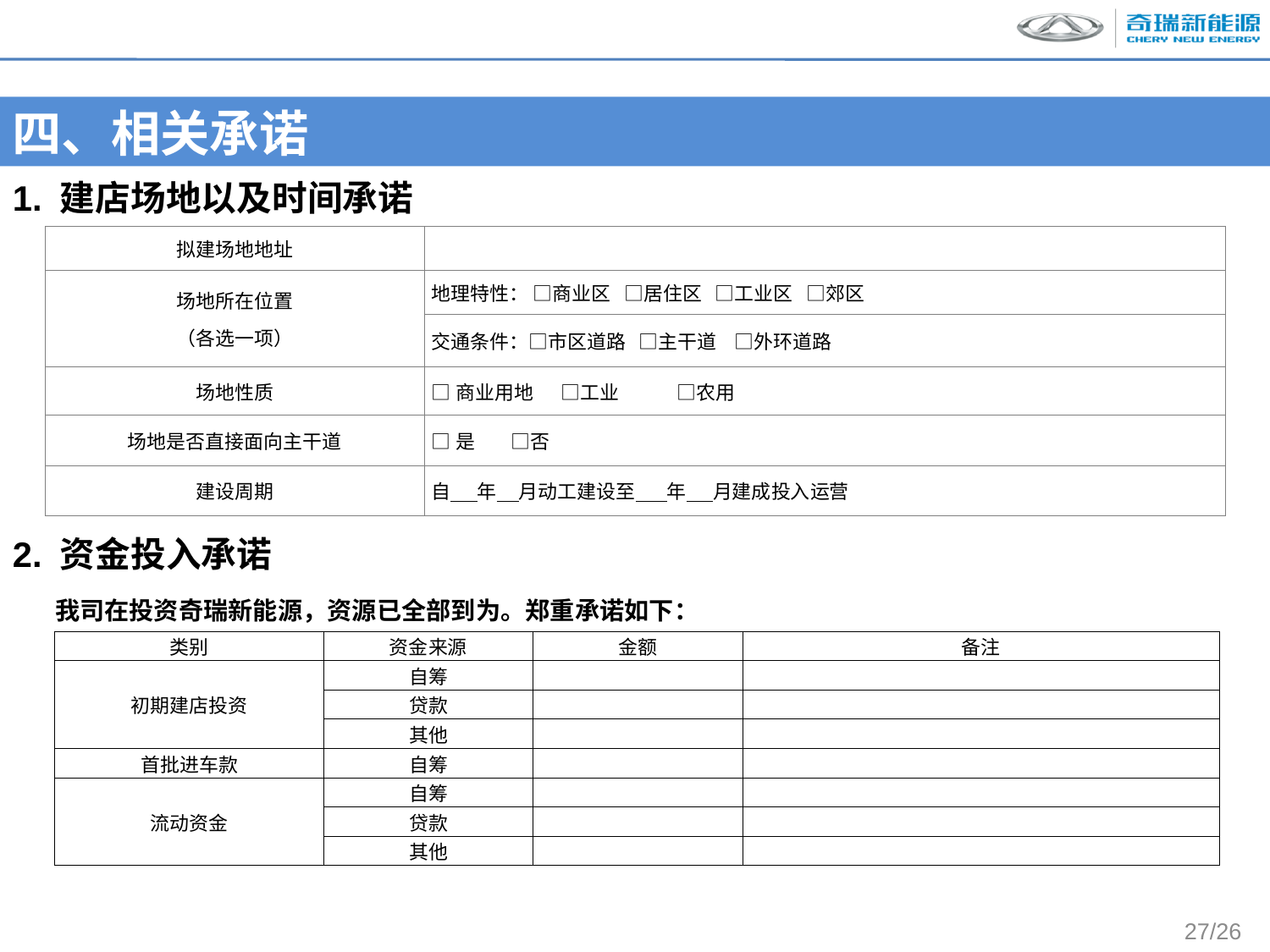

四、相关承诺
1. 建店场地以及时间承诺
| 拟建场地地址 |  |
| --- | --- |
| 场地所在位置 （各选一项） | 地理特性： □商业区 □居住区 □工业区 □郊区 |
|  | 交通条件：□市区道路 □主干道 □外环道路 |
| 场地性质 | □商业用地 □工业 □农用 |
| 场地是否直接面向主干道 | □是 □否 |
| 建设周期 | 自 年 月动工建设至 年 月建成投入运营 |
2. 资金投入承诺
| 我司在投资奇瑞新能源，资源已全部到为。郑重承诺如下： |  |  |  |
| --- | --- | --- | --- |
| 类别 | 资金来源 | 金额 | 备注 |
| 初期建店投资 | 自筹 |  |  |
|  | 贷款 |  |  |
|  | 其他 |  |  |
| 首批进车款 | 自筹 |  |  |
| 流动资金 | 自筹 |  |  |
|  | 贷款 |  |  |
|  | 其他 |  |  |
27/26